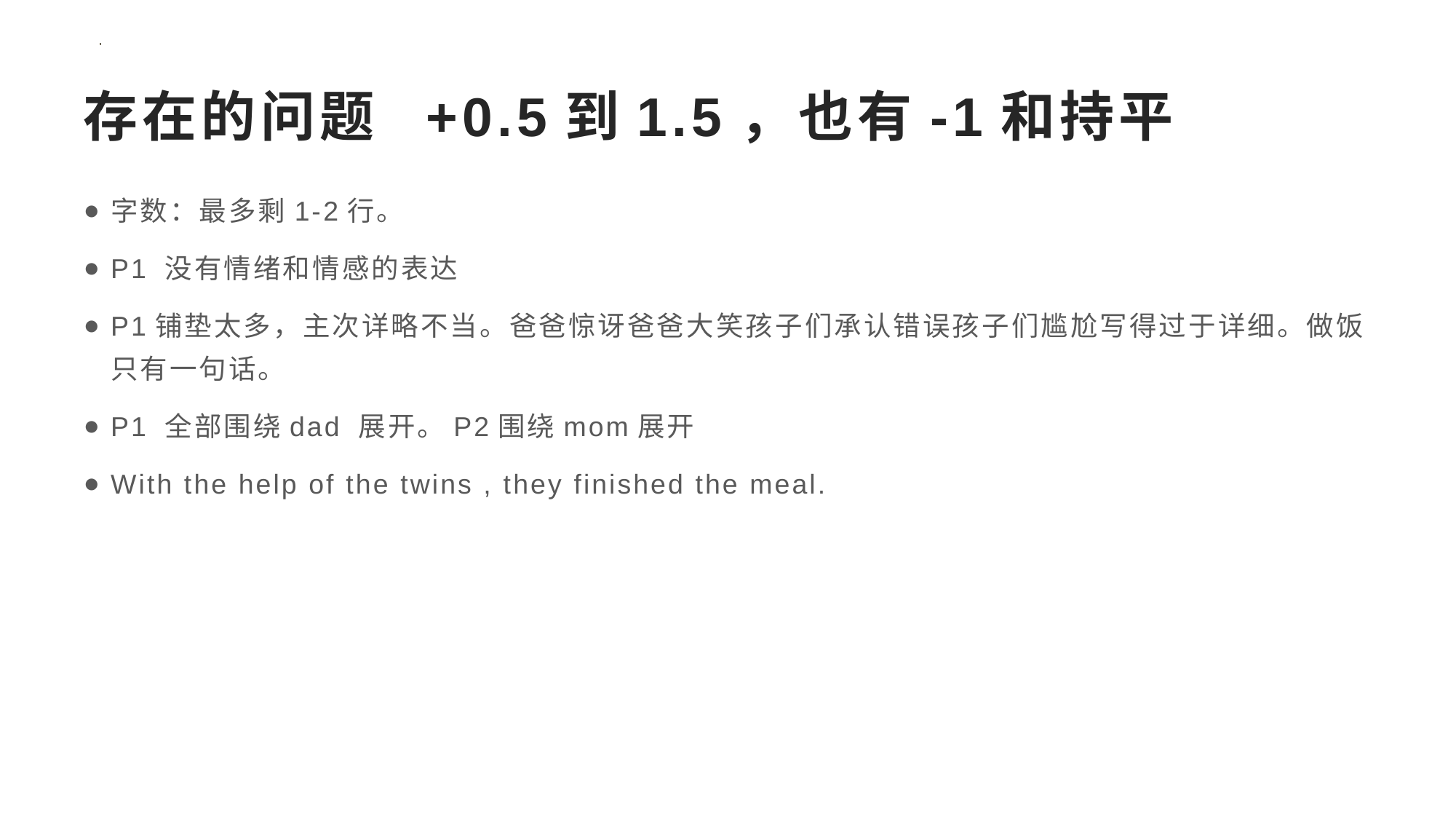

# 存在的问题  +0.5到1.5，也有-1和持平
字数：最多剩1-2行。
P1 没有情绪和情感的表达
P1铺垫太多，主次详略不当。爸爸惊讶爸爸大笑孩子们承认错误孩子们尴尬写得过于详细。做饭只有一句话。
P1 全部围绕dad 展开。P2围绕mom展开
With the help of the twins , they finished the meal.